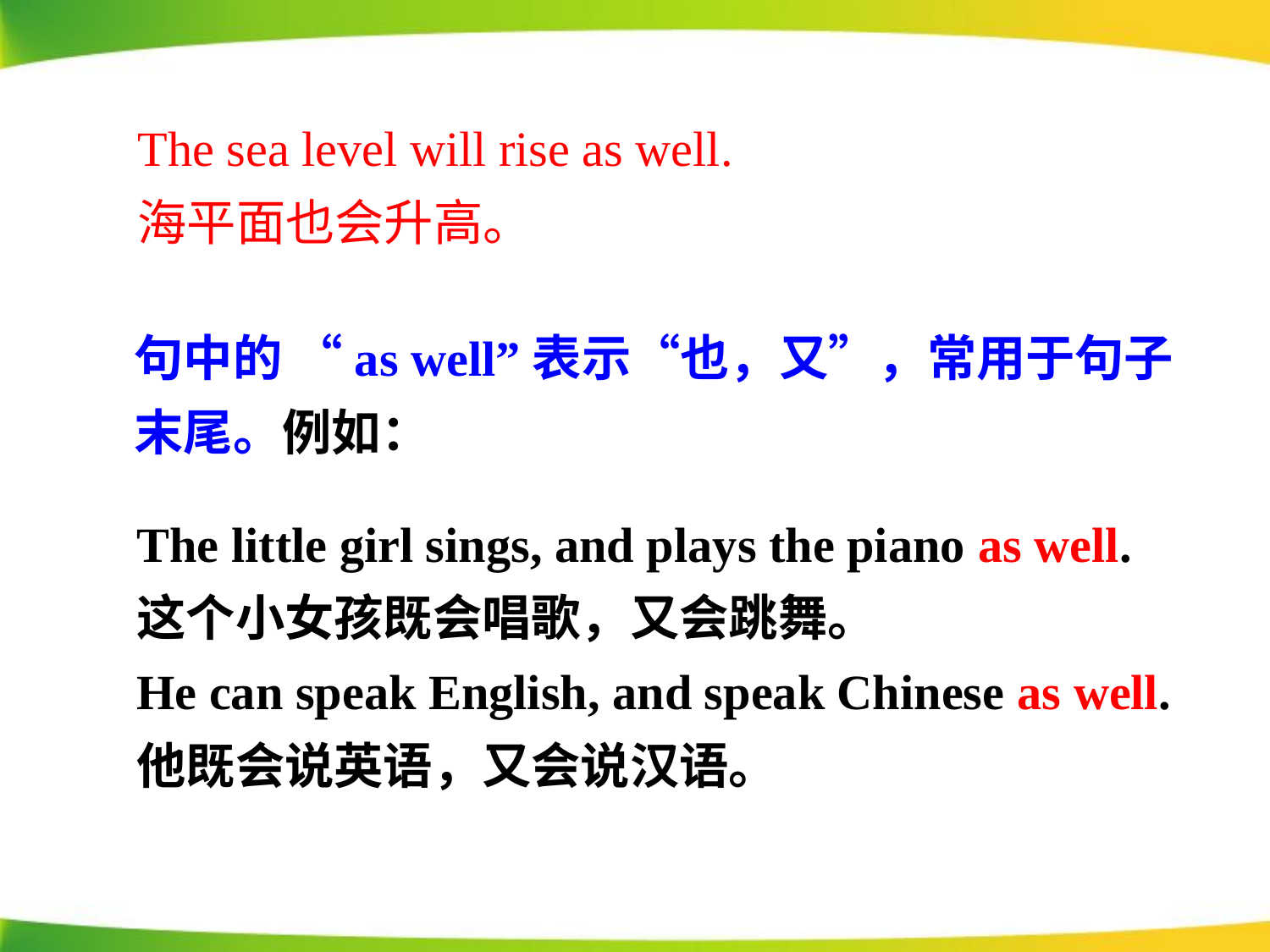

The sea level will rise as well.
海平面也会升高。
句中的 “as well”表示“也，又”，常用于句子末尾。例如：
The little girl sings, and plays the piano as well.
这个小女孩既会唱歌，又会跳舞。
He can speak English, and speak Chinese as well.
他既会说英语，又会说汉语。